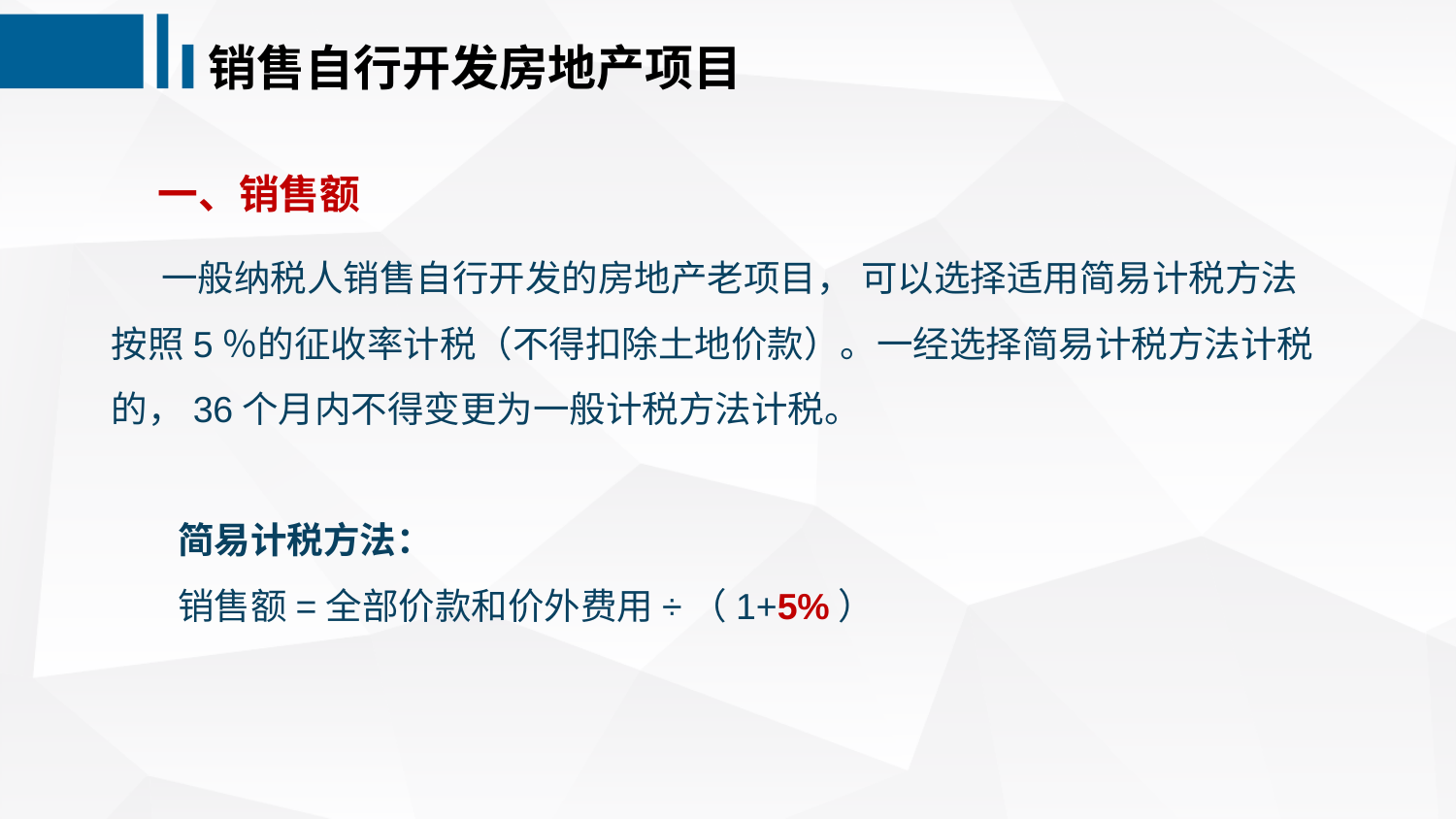

销售自行开发房地产项目
    一、销售额
     一般纳税人销售自行开发的房地产老项目， 可以选择适用简易计税方法按照5％的征收率计税（不得扣除土地价款）。一经选择简易计税方法计税的，36个月内不得变更为一般计税方法计税。

       简易计税方法：
       销售额=全部价款和价外费用÷（1+5%）

11